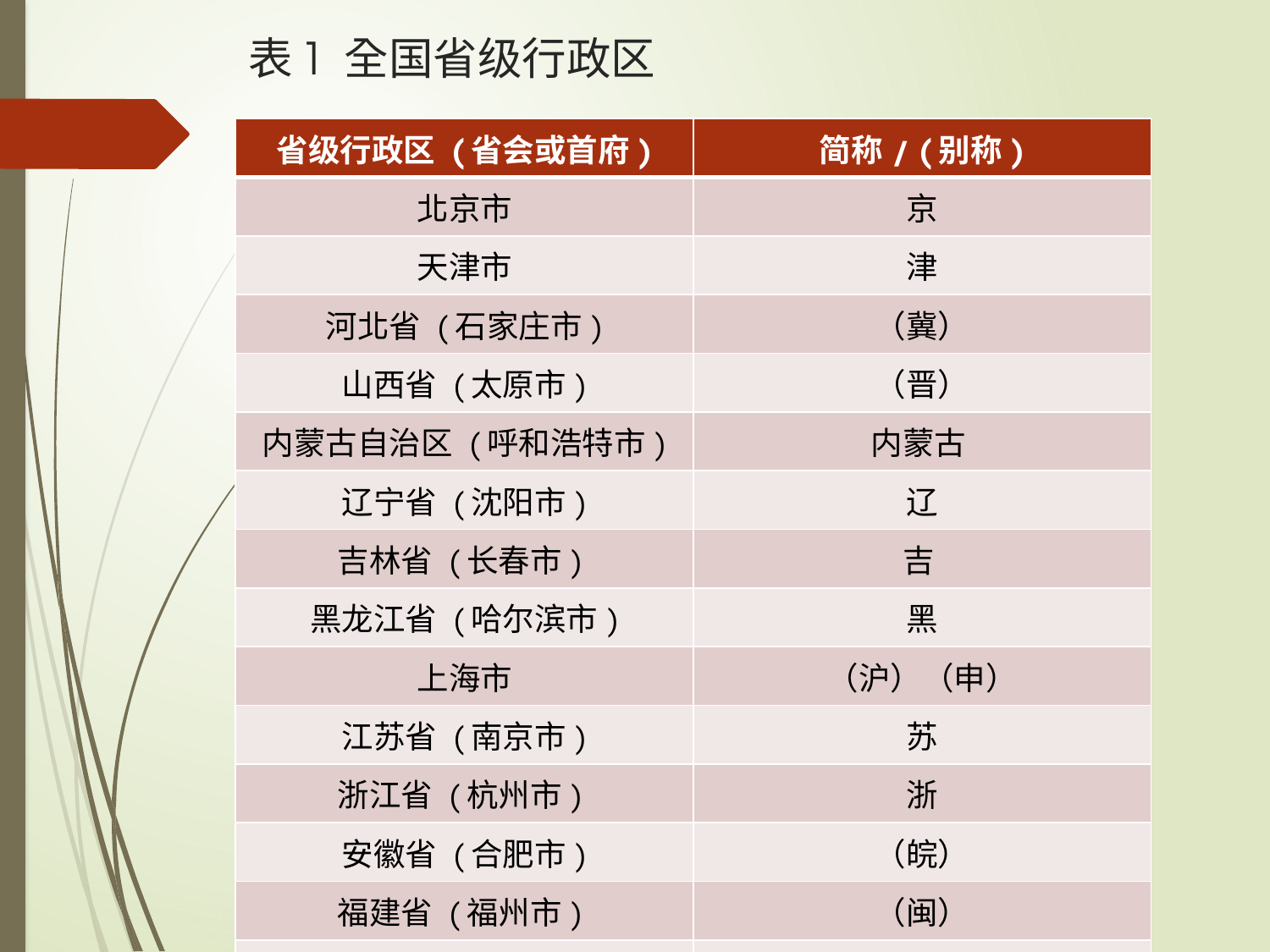

# 表1 全国省级行政区
| 省级行政区 (省会或首府) | 简称/ (别称) |
| --- | --- |
| 北京市 | 京 |
| 天津市 | 津 |
| 河北省 (石家庄市) | （冀） |
| 山西省 (太原市) | （晋） |
| 内蒙古自治区 (呼和浩特市) | 内蒙古 |
| 辽宁省 (沈阳市) | 辽 |
| 吉林省 (长春市) | 吉 |
| 黑龙江省 (哈尔滨市) | 黑 |
| 上海市 | （沪）（申） |
| 江苏省 (南京市) | 苏 |
| 浙江省 (杭州市) | 浙 |
| 安徽省 (合肥市) | （皖） |
| 福建省 (福州市) | （闽） |
| 江西省 (南昌市) | （赣） |